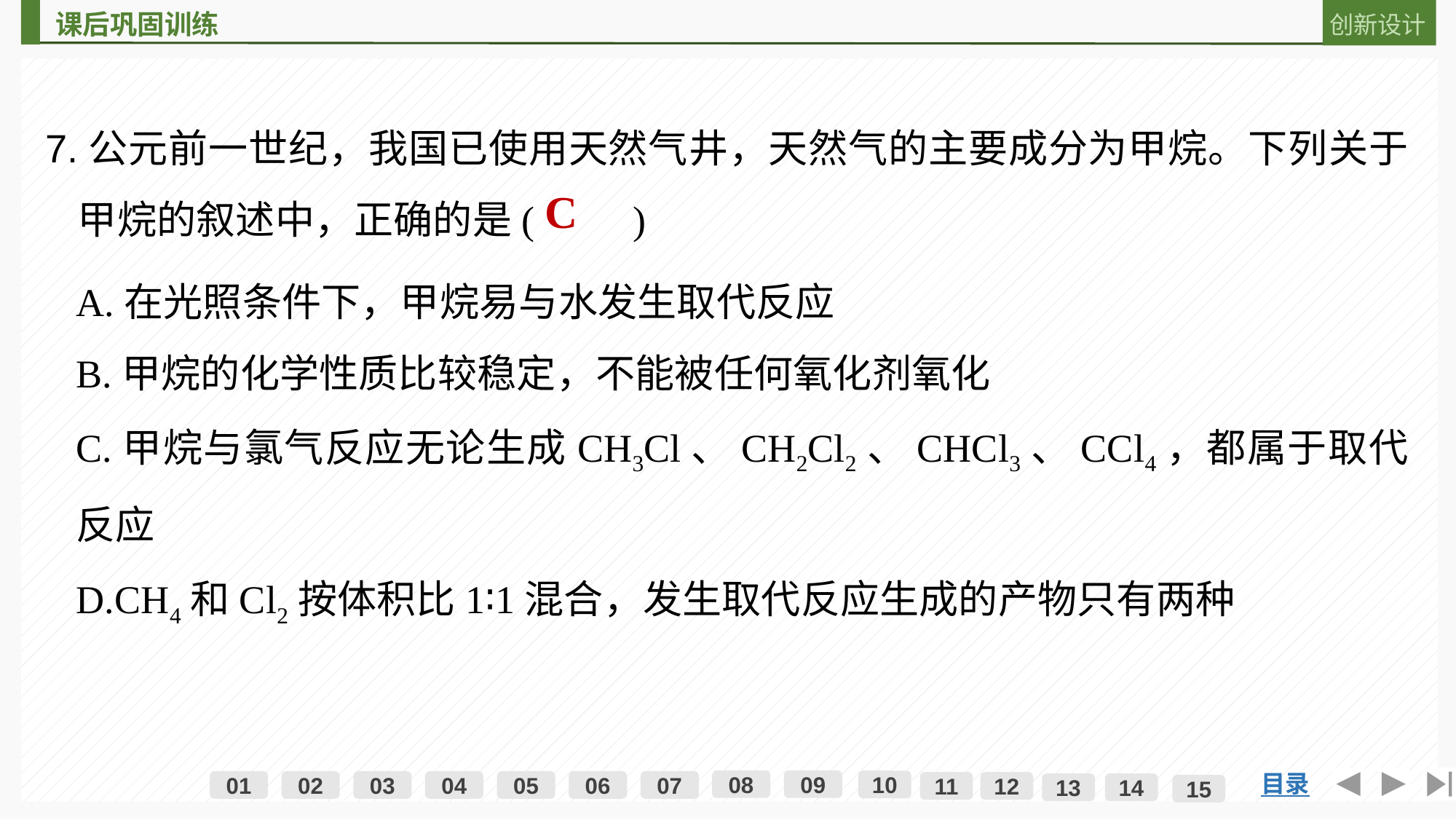

7.公元前一世纪，我国已使用天然气井，天然气的主要成分为甲烷。下列关于甲烷的叙述中，正确的是(　　)
C
A.在光照条件下，甲烷易与水发生取代反应
B.甲烷的化学性质比较稳定，不能被任何氧化剂氧化
C.甲烷与氯气反应无论生成CH3Cl、CH2Cl2、CHCl3、CCl4，都属于取代反应
D.CH4和Cl2按体积比1∶1混合，发生取代反应生成的产物只有两种